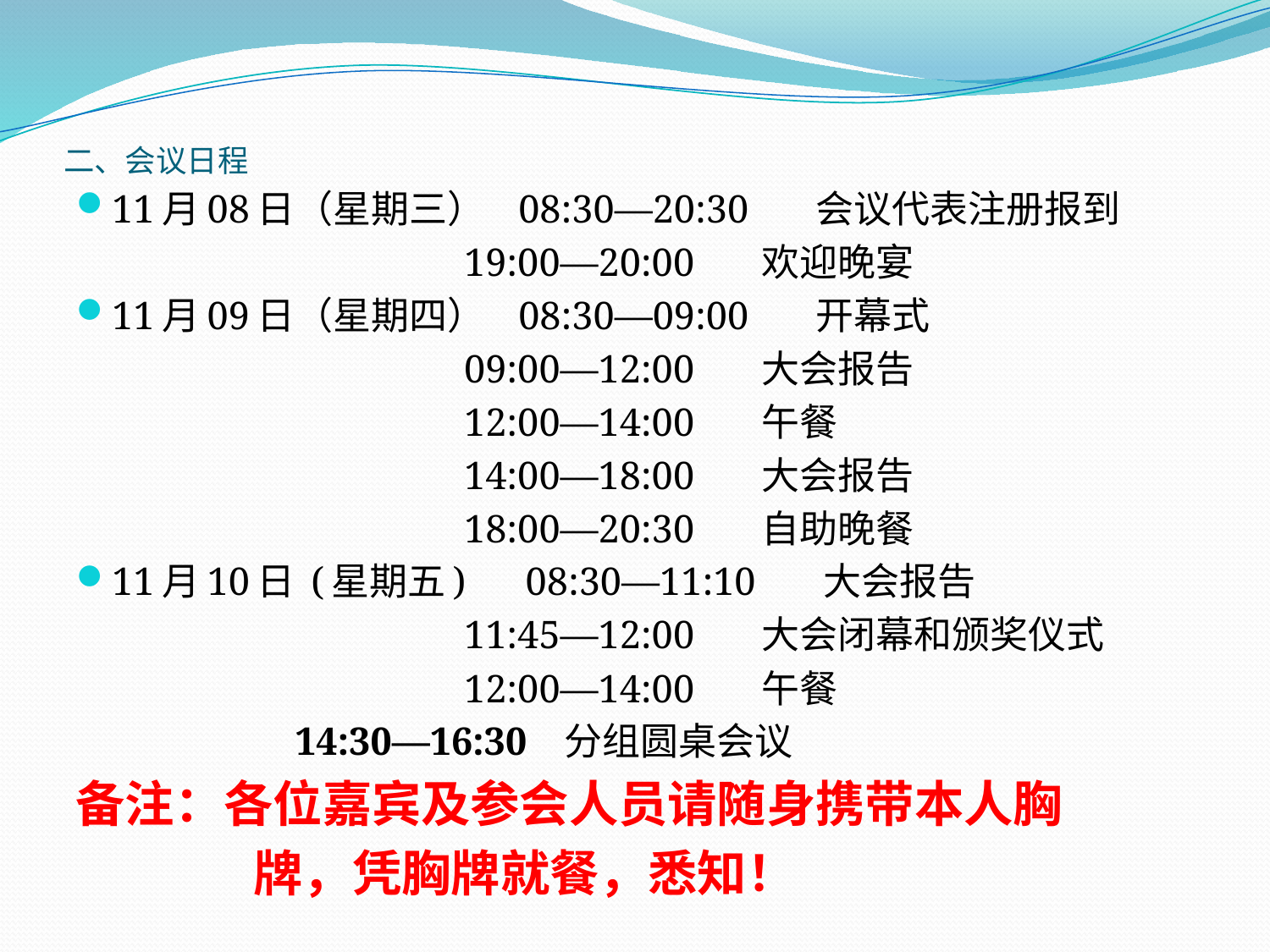

# 二、会议日程
11月08日（星期三）   08:30—20:30      会议代表注册报到
                                       19:00—20:00      欢迎晚宴
11月09日（星期四）   08:30—09:00      开幕式
                                       09:00—12:00      大会报告
                                       12:00—14:00      午餐
                                       14:00—18:00      大会报告
                                       18:00—20:30      自助晚餐
11月10日 (星期五)      08:30—11:10      大会报告
                                       11:45—12:00      大会闭幕和颁奖仪式
                                       12:00—14:00      午餐
                      14:30—16:30   分组圆桌会议
备注：各位嘉宾及参会人员请随身携带本人胸
               牌，凭胸牌就餐，悉知！